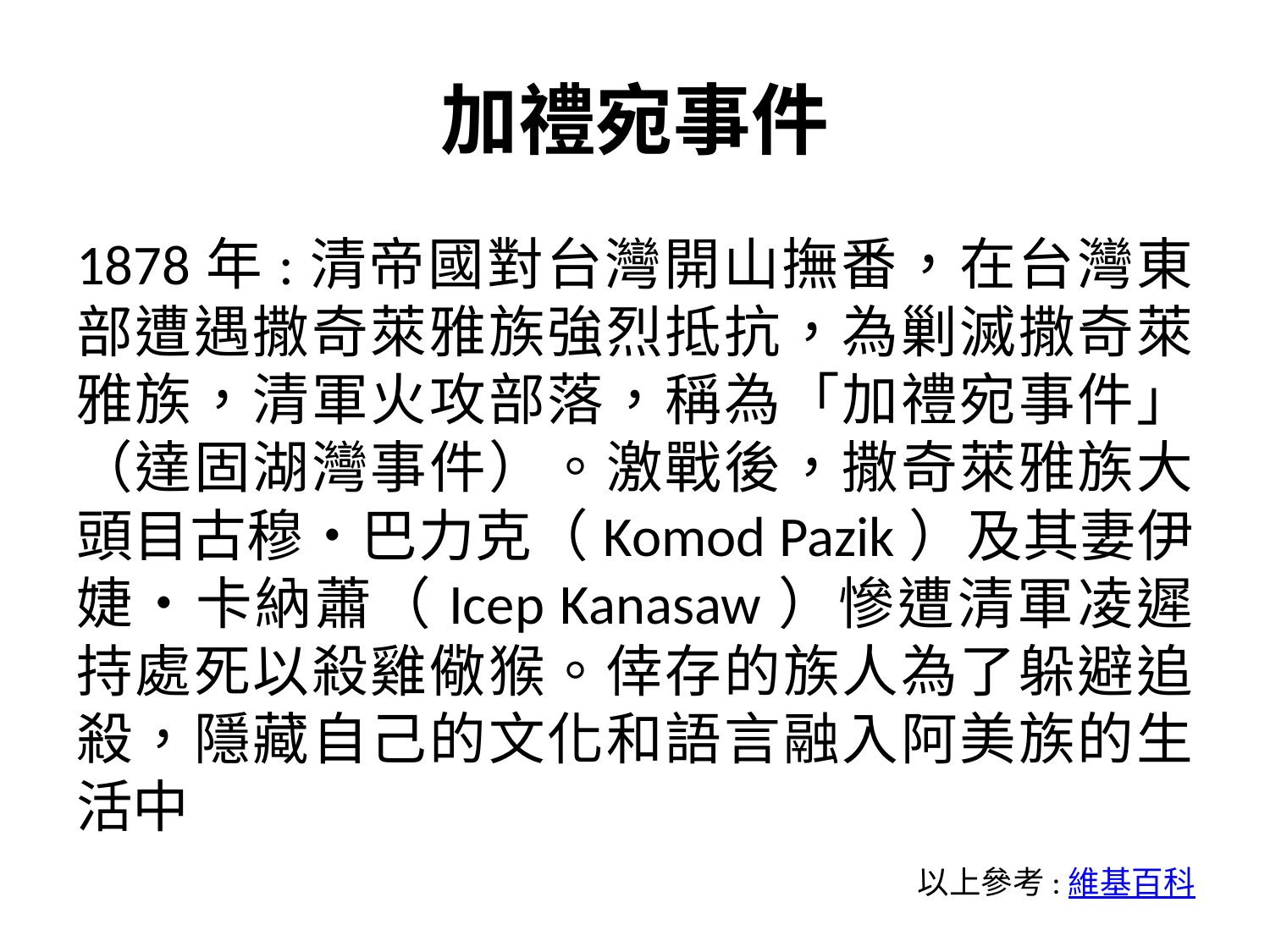

# 加禮宛事件
1878年:清帝國對台灣開山撫番，在台灣東部遭遇撒奇萊雅族強烈抵抗，為剿滅撒奇萊雅族，清軍火攻部落，稱為「加禮宛事件」（達固湖灣事件）。激戰後，撒奇萊雅族大頭目古穆‧巴力克（Komod Pazik）及其妻伊婕‧卡納蕭（Icep Kanasaw）慘遭清軍凌遲持處死以殺雞儆猴。倖存的族人為了躲避追殺，隱藏自己的文化和語言融入阿美族的生活中
以上參考:維基百科